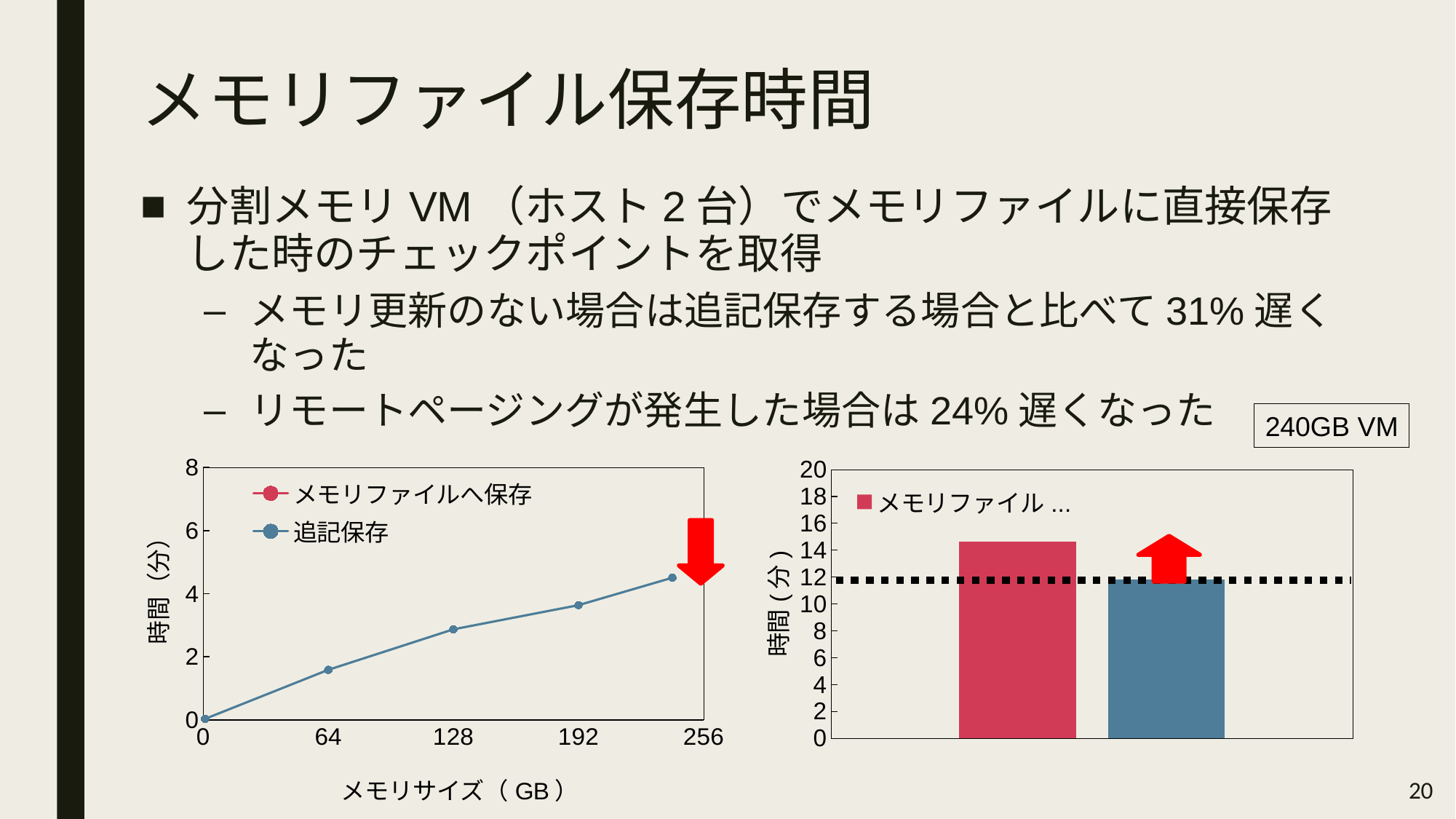

# メモリファイル保存時間
分割メモリVM（ホスト2台）でメモリファイルに直接保存した時のチェックポイントを取得
メモリ更新のない場合は追記保存する場合と比べて31%遅くなった
リモートページングが発生した場合は24%遅くなった
240GB VM

### Chart

| Category |  |  |
|---|---|---|

### Chart

| Category |  |  |
|---|---|---|

20